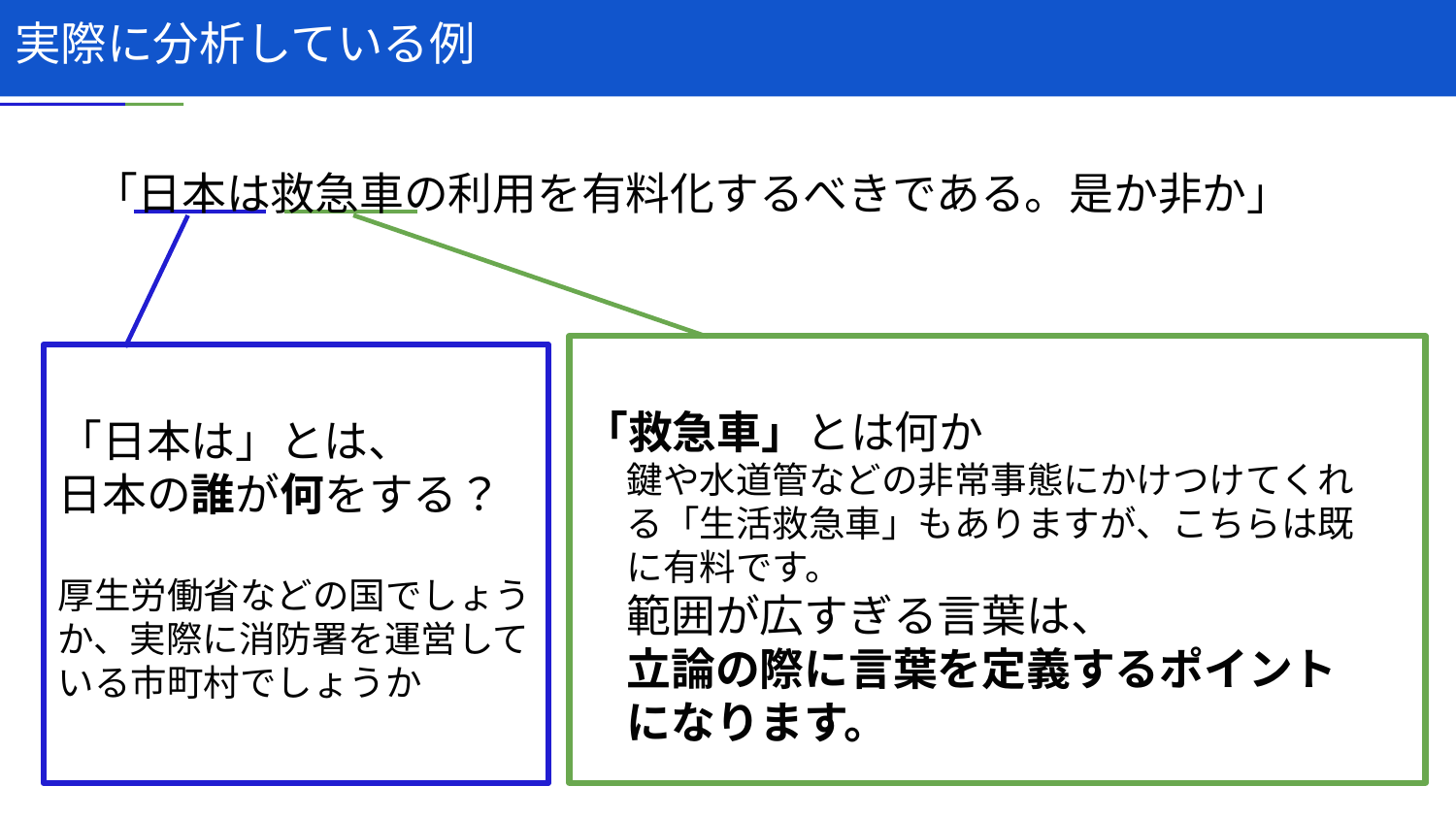

# 実際に分析している例
「日本は救急車の利用を有料化するべきである。是か非か」

「救急車」とは何か
鍵や水道管などの非常事態にかけつけてくれる「生活救急車」もありますが、こちらは既に有料です。
範囲が広すぎる言葉は、
立論の際に言葉を定義するポイントになります。

「日本は」とは、
日本の誰が何をする？
厚生労働省などの国でしょうか、実際に消防署を運営している市町村でしょうか